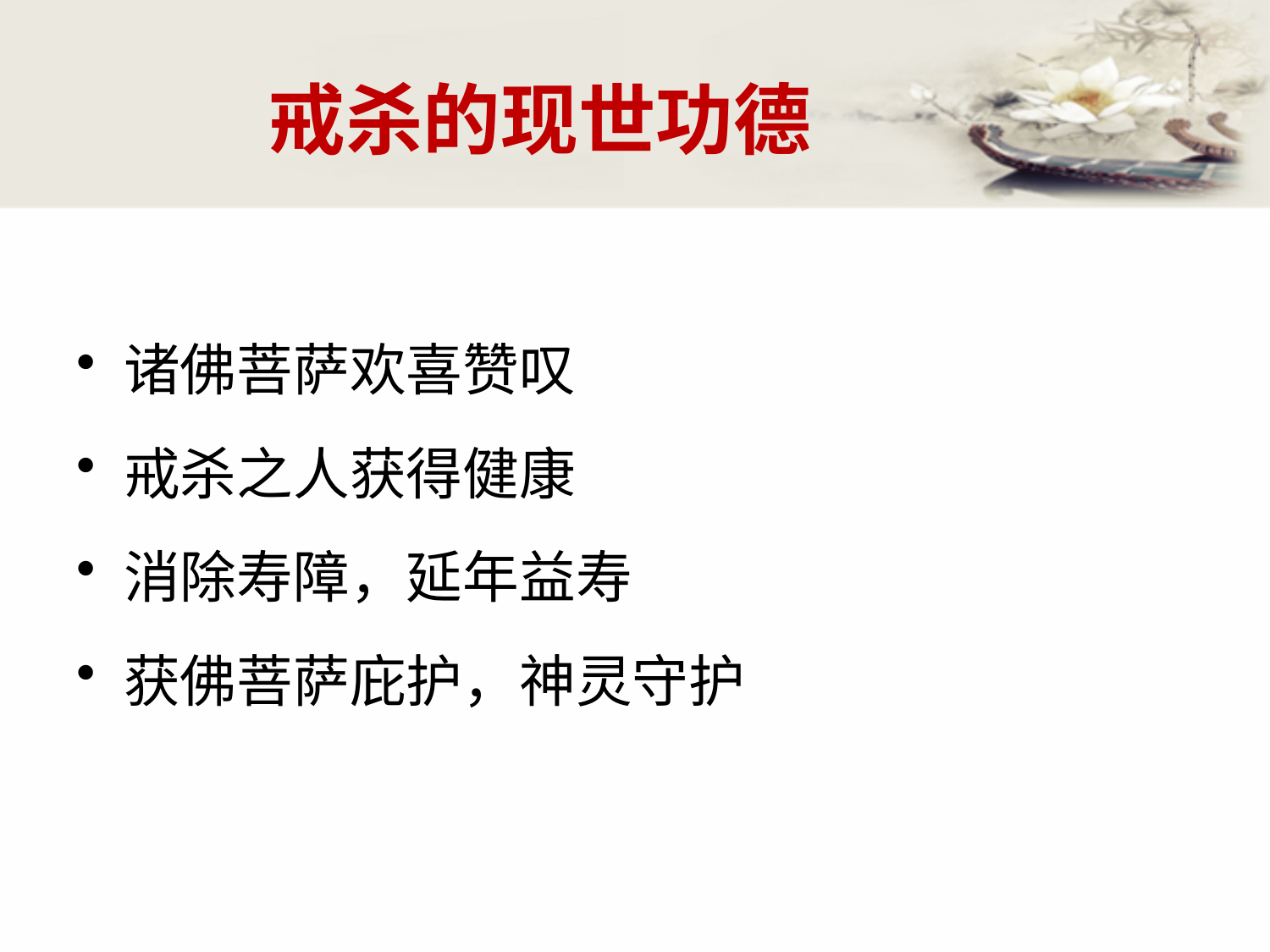

# 戒杀的现世功德
诸佛菩萨欢喜赞叹

戒杀之人获得健康

消除寿障，延年益寿

获佛菩萨庇护，神灵守护